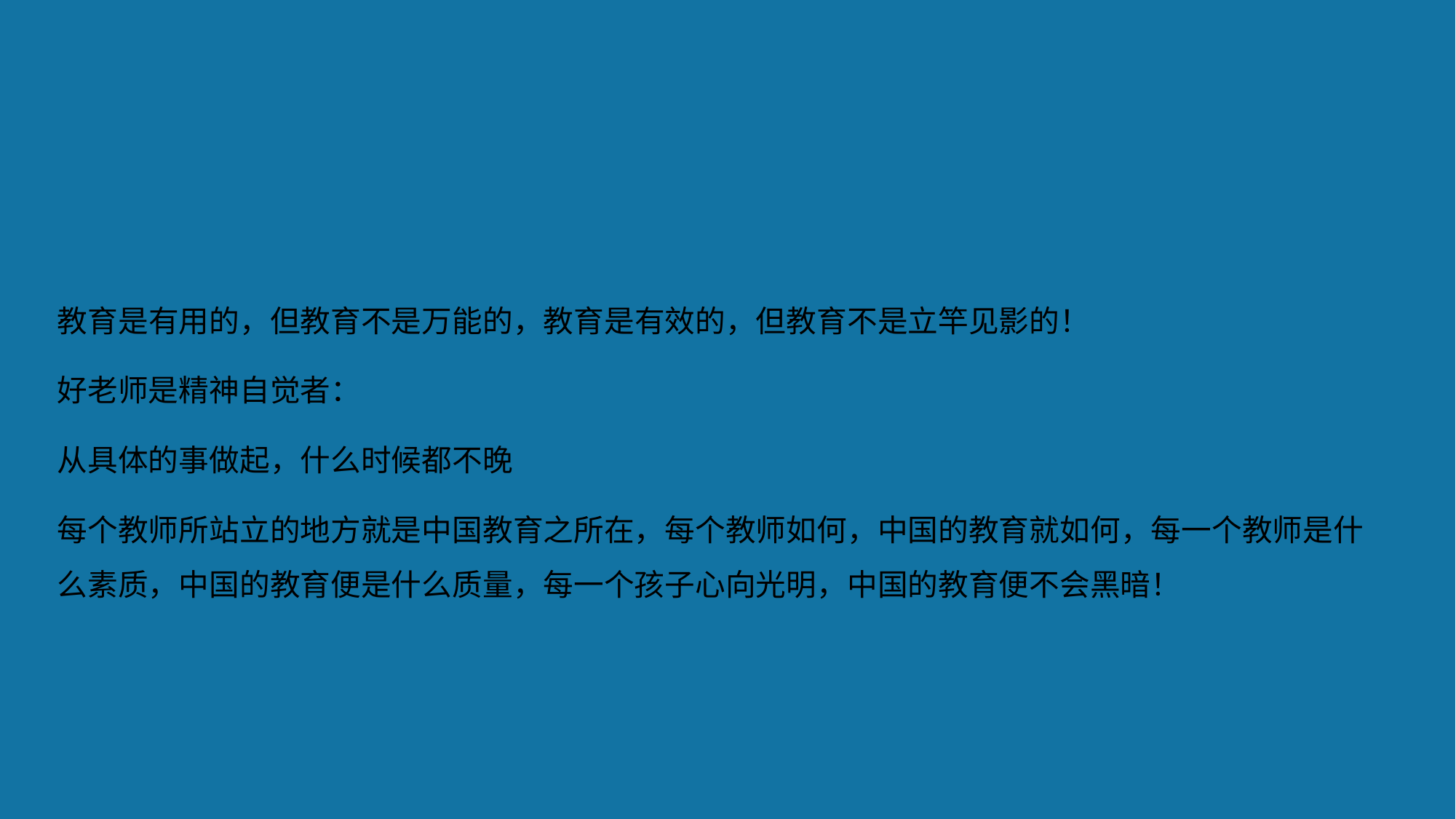

闲暇产生思想，实践产生智慧——给学生点时间、给自己点空闲。
教育是有用的，但教育不是万能的，教育是有效的，但教育不是立竿见影的！
好老师是精神自觉者：
从具体的事做起，什么时候都不晚
每个教师所站立的地方就是中国教育之所在，每个教师如何，中国的教育就如何，每一个教师是什么素质，中国的教育便是什么质量，每一个孩子心向光明，中国的教育便不会黑暗！